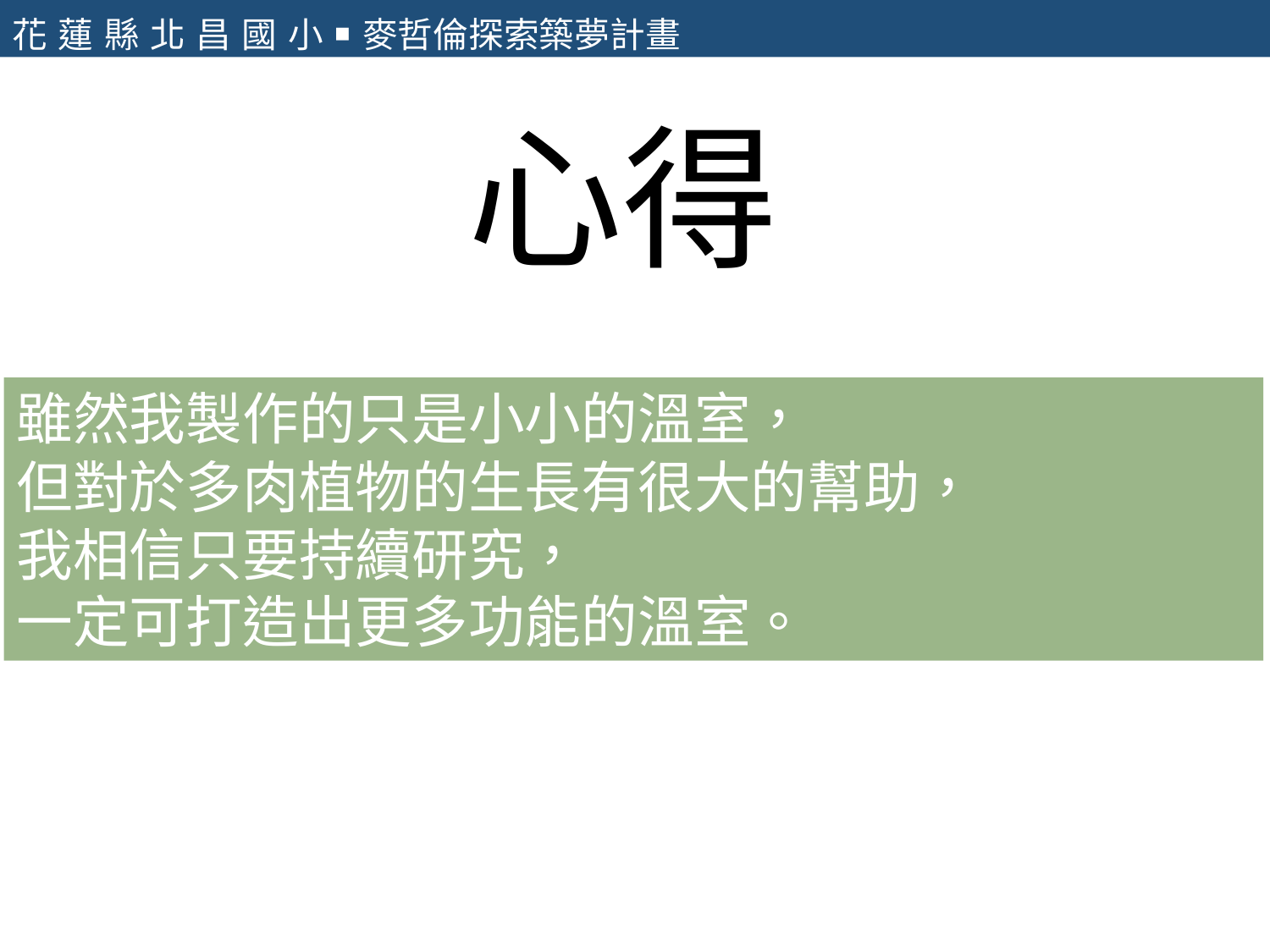

花蓮縣北昌國小￭麥哲倫探索築夢計畫
心得
雖然我製作的只是小小的溫室，
但對於多肉植物的生長有很大的幫助，
我相信只要持續研究，
一定可打造出更多功能的溫室。